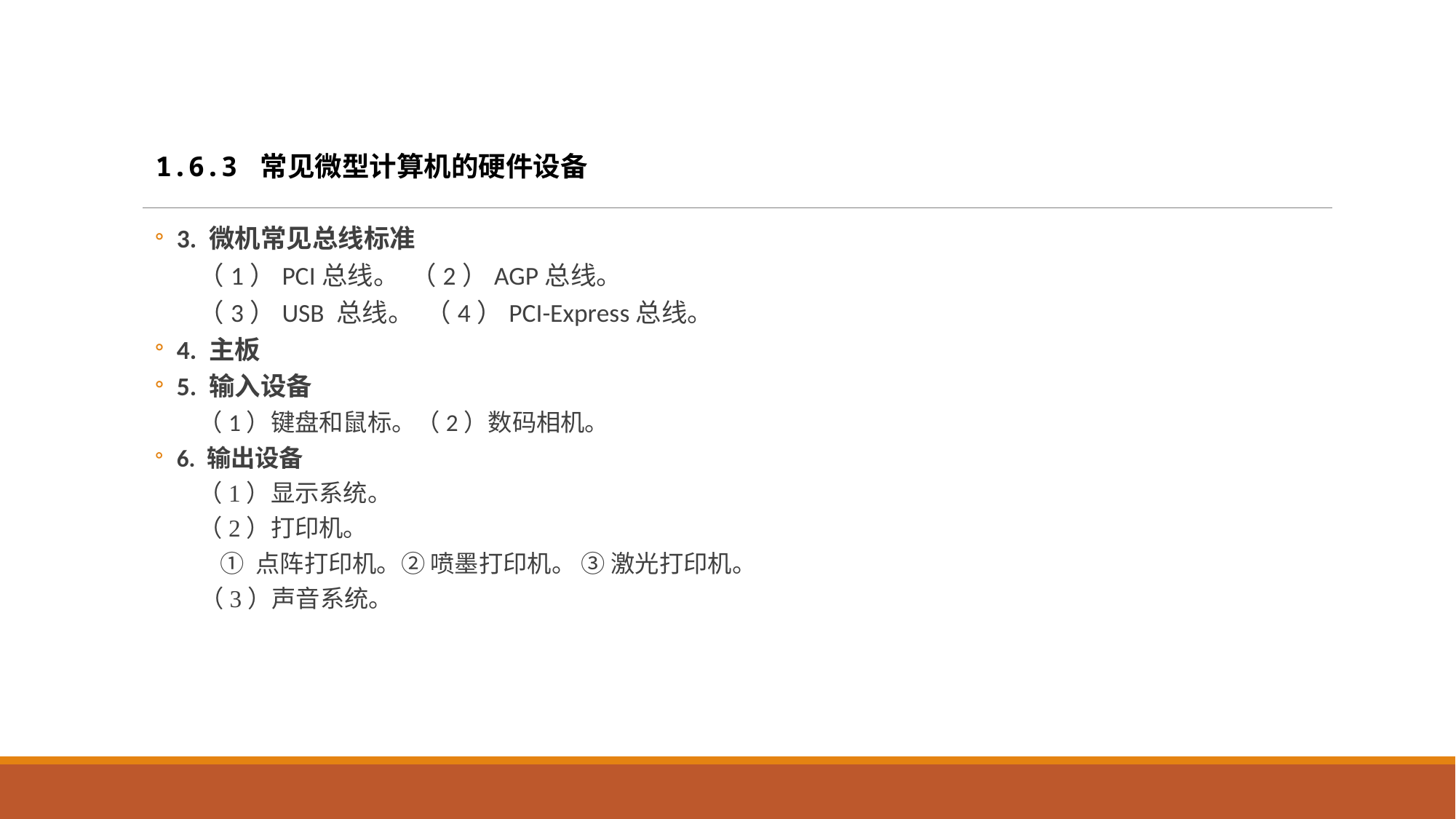

1.6.3 常见微型计算机的硬件设备
3. 微机常见总线标准
（1）PCI总线。  （2）AGP总线。
（3）USB 总线。  （4）PCI-Express总线。
4. 主板
5. 输入设备
（1）键盘和鼠标。（2）数码相机。
6. 输出设备
（1）显示系统。
（2）打印机。
① 点阵打印机。② 喷墨打印机。 ③ 激光打印机。
（3）声音系统。